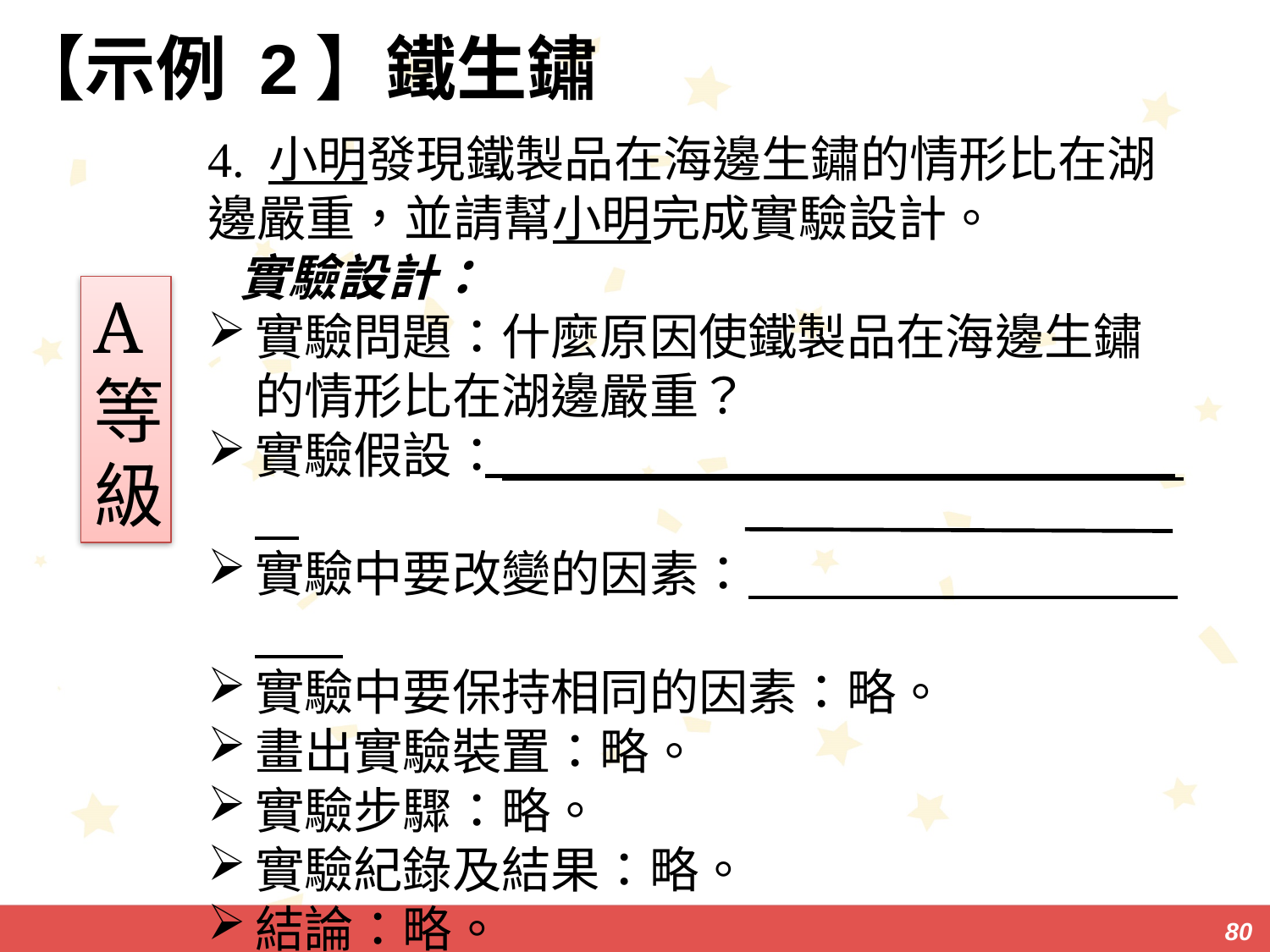

【示例 2】鐵生鏽
4. 小明發現鐵製品在海邊生鏽的情形比在湖邊嚴重，並請幫小明完成實驗設計。
實驗設計：
實驗問題：什麼原因使鐵製品在海邊生鏽的情形比在湖邊嚴重？
實驗假設：
實驗中要改變的因素：
實驗中要保持相同的因素：略。
畫出實驗裝置：略。
實驗步驟：略。
實驗紀錄及結果：略。
結論：略。

A等級
80